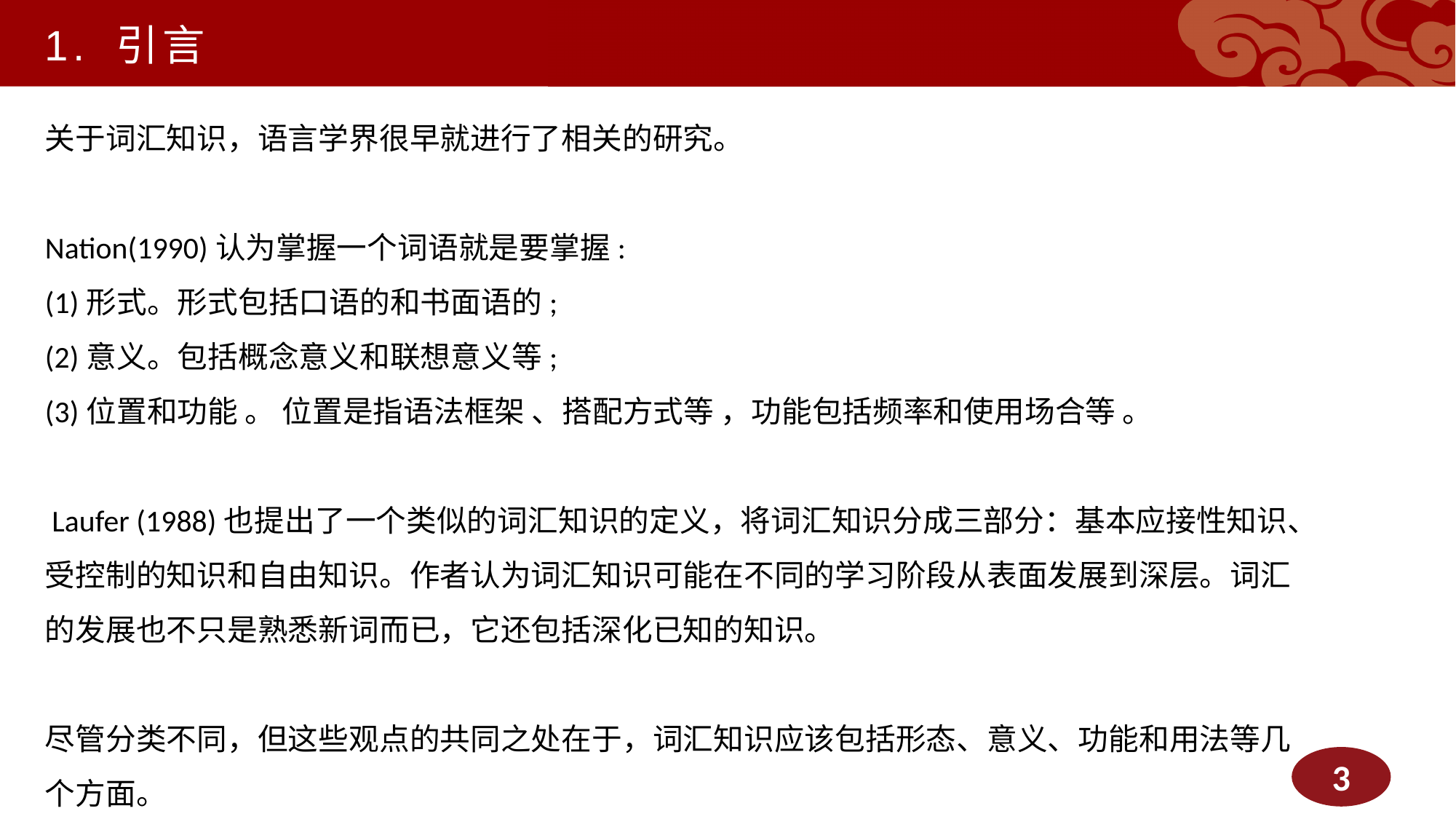

1. 引言
关于词汇知识，语言学界很早就进行了相关的研究。

Nation(1990)认为掌握一个词语就是要掌握:
(1)形式。形式包括口语的和书面语的;
(2)意义。包括概念意义和联想意义等;
(3)位置和功能 。 位置是指语法框架 、搭配方式等 ，功能包括频率和使用场合等 。

 Laufer (1988)也提出了一个类似的词汇知识的定义，将词汇知识分成三部分：基本应接性知识、受控制的知识和自由知识。作者认为词汇知识可能在不同的学习阶段从表面发展到深层。词汇的发展也不只是熟悉新词而已，它还包括深化已知的知识。

尽管分类不同，但这些观点的共同之处在于，词汇知识应该包括形态、意义、功能和用法等几个方面。